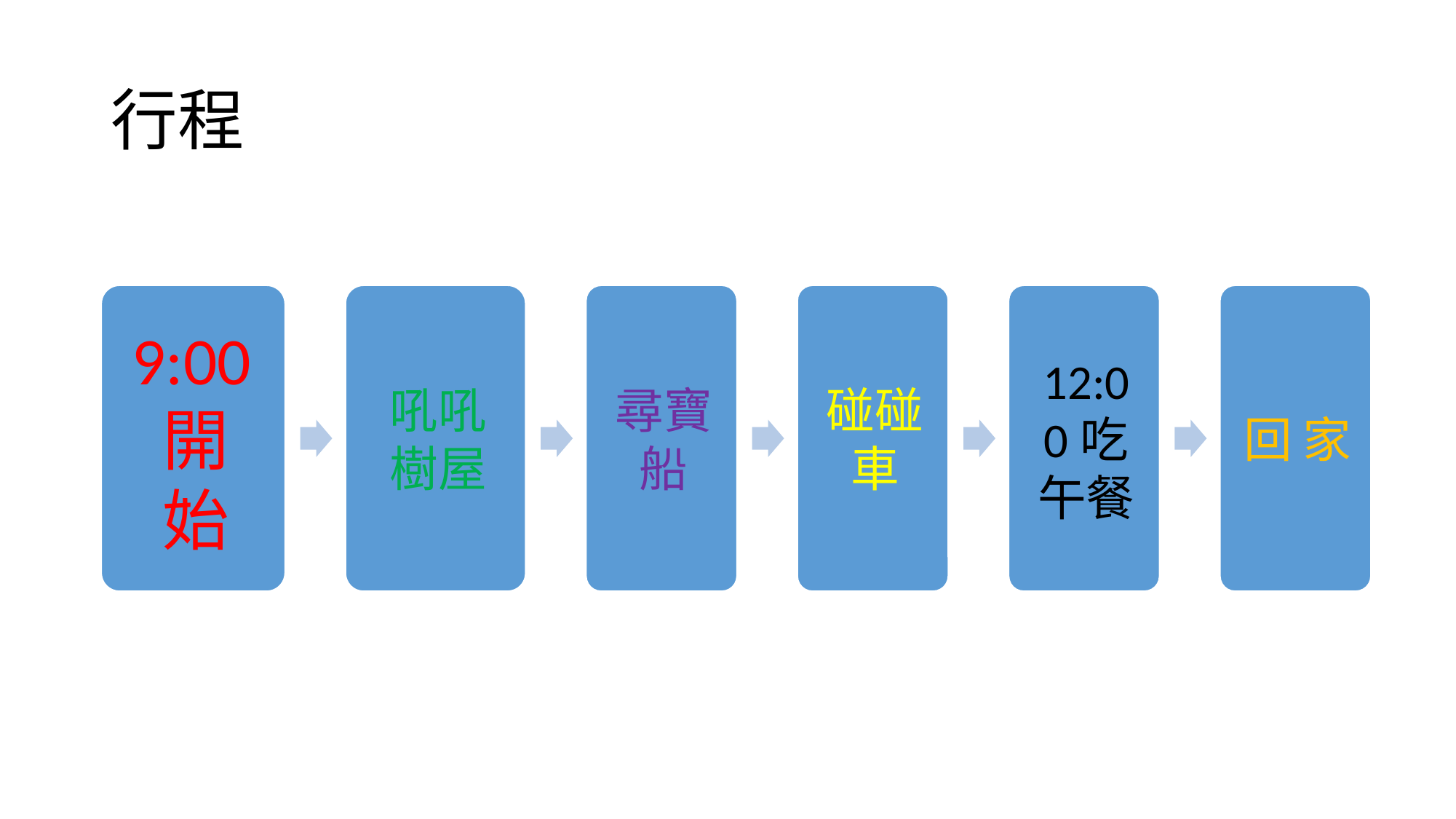

9:00開始

吼吼樹屋

尋寶船

碰碰車

12:00吃午餐

回 家
# 行程